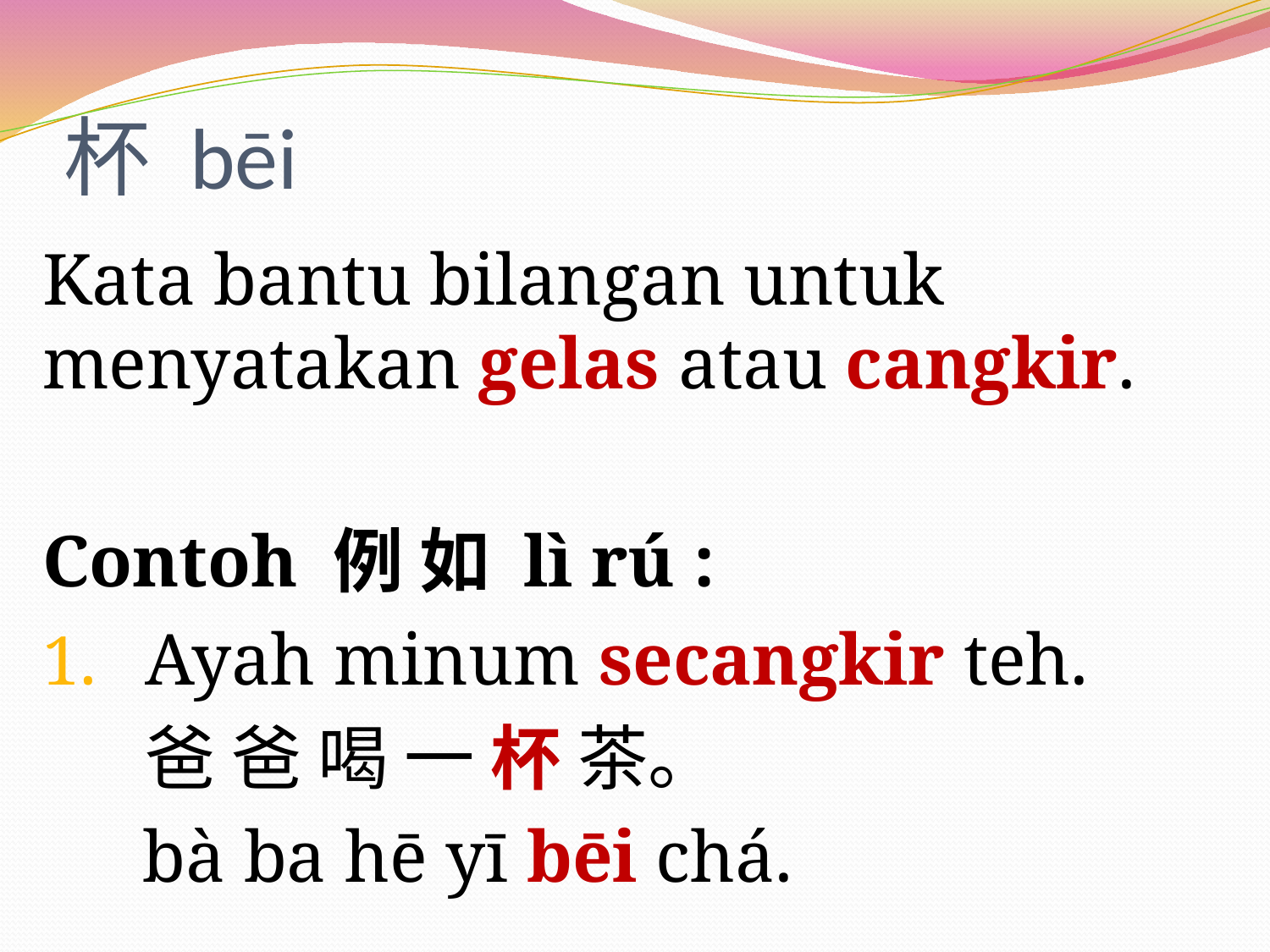

# 杯 bēi
Kata bantu bilangan untuk menyatakan gelas atau cangkir.

Contoh 例 如 lì rú :
Ayah minum secangkir teh.
	爸 爸 喝 一 杯 茶。
bà ba hē yī bēi chá.